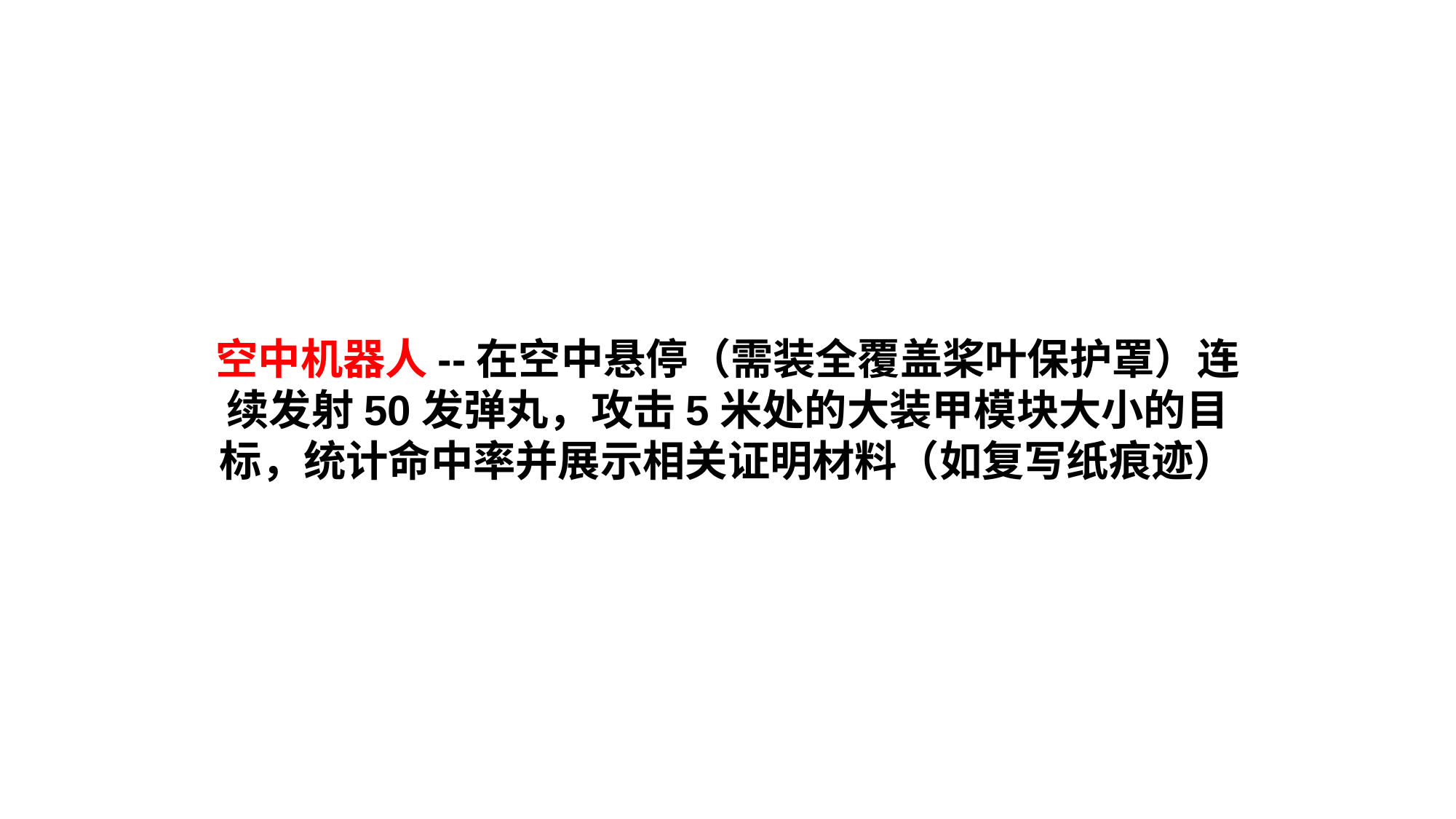

空中机器人--在空中悬停（需装全覆盖桨叶保护罩）连续发射50发弹丸，攻击5米处的大装甲模块大小的目标，统计命中率并展示相关证明材料（如复写纸痕迹）